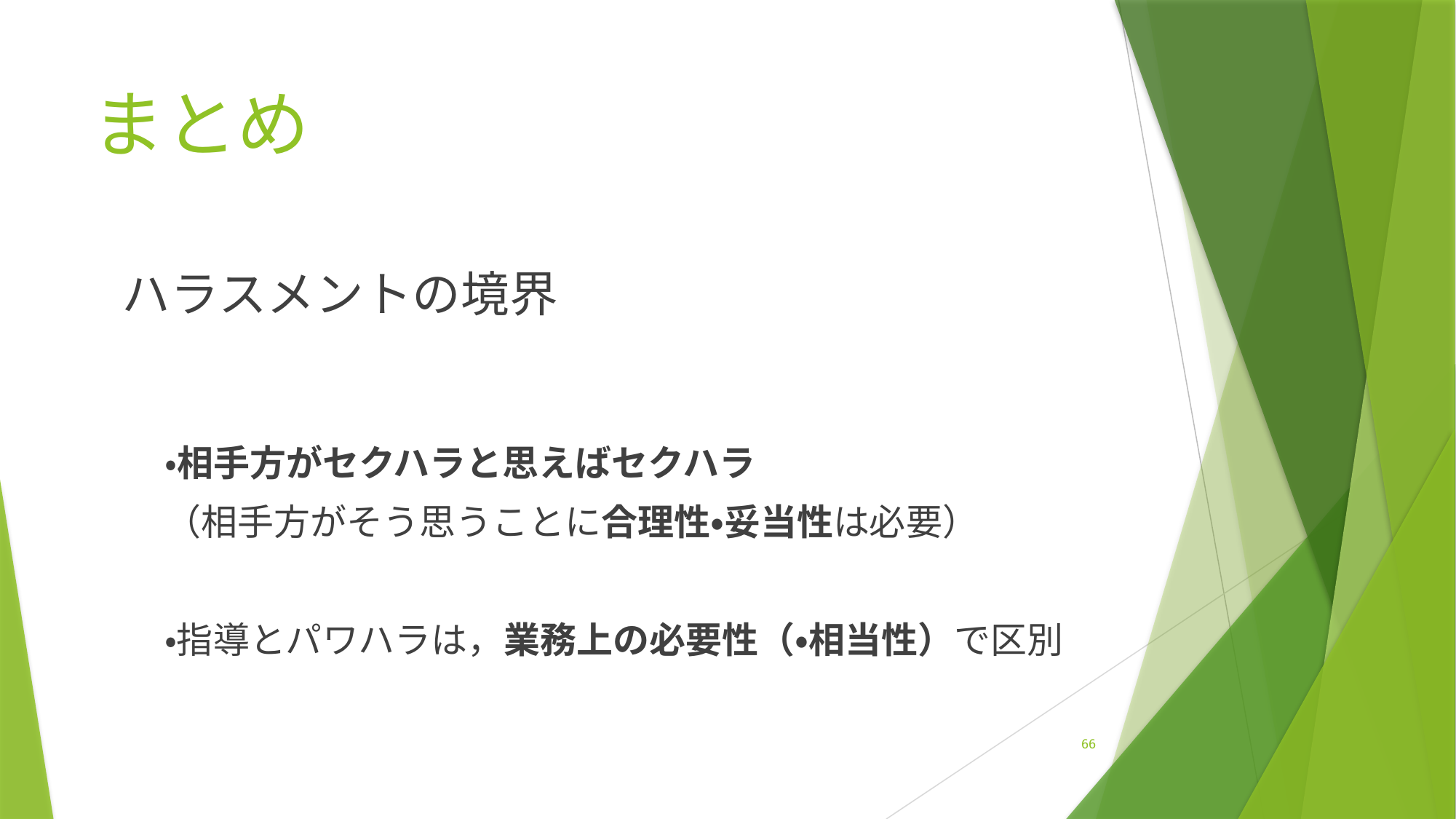

# まとめ
　ハラスメントの境界

　　・相手方がセクハラと思えばセクハラ
　　（相手方がそう思うことに合理性・妥当性は必要）

　　・指導とパワハラは，業務上の必要性（・相当性）で区別
66